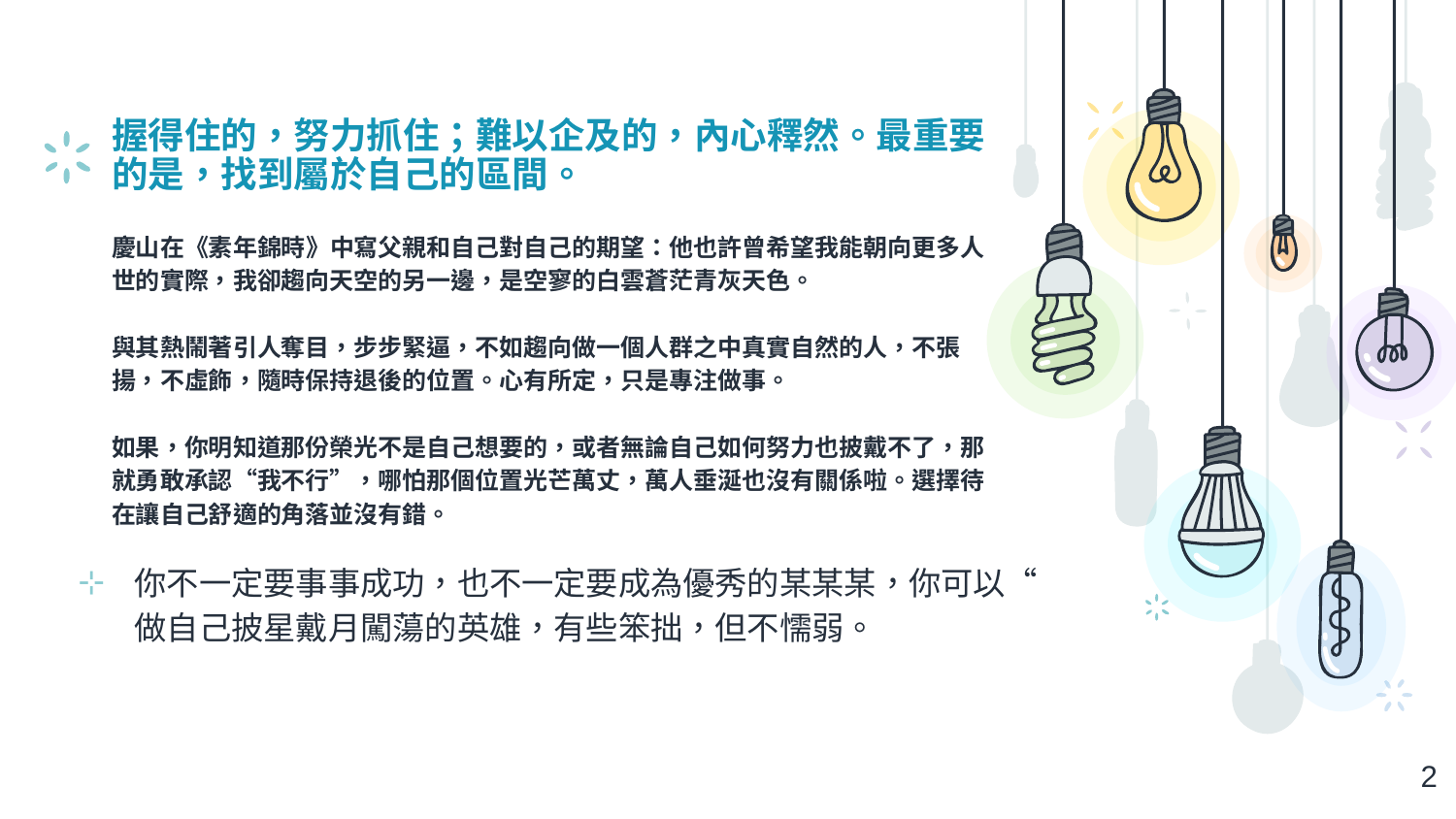

# 握得住的，努力抓住；難以企及的，內心釋然。最重要的是，找到屬於自己的區間。
慶山在《素年錦時》中寫父親和自己對自己的期望：他也許曾希望我能朝向更多人世的實際，我卻趨向天空的另一邊，是空寥的白雲蒼茫青灰天色。

與其熱鬧著引人奪目，步步緊逼，不如趨向做一個人群之中真實自然的人，不張揚，不虛飾，隨時保持退後的位置。心有所定，只是專注做事。

如果，你明知道那份榮光不是自己想要的，或者無論自己如何努力也披戴不了，那就勇敢承認“我不行”，哪怕那個位置光芒萬丈，萬人垂涎也沒有關係啦。選擇待在讓自己舒適的角落並沒有錯。
你不一定要事事成功，也不一定要成為優秀的某某某，你可以“做自己披星戴月闖蕩的英雄，有些笨拙，但不懦弱。
2